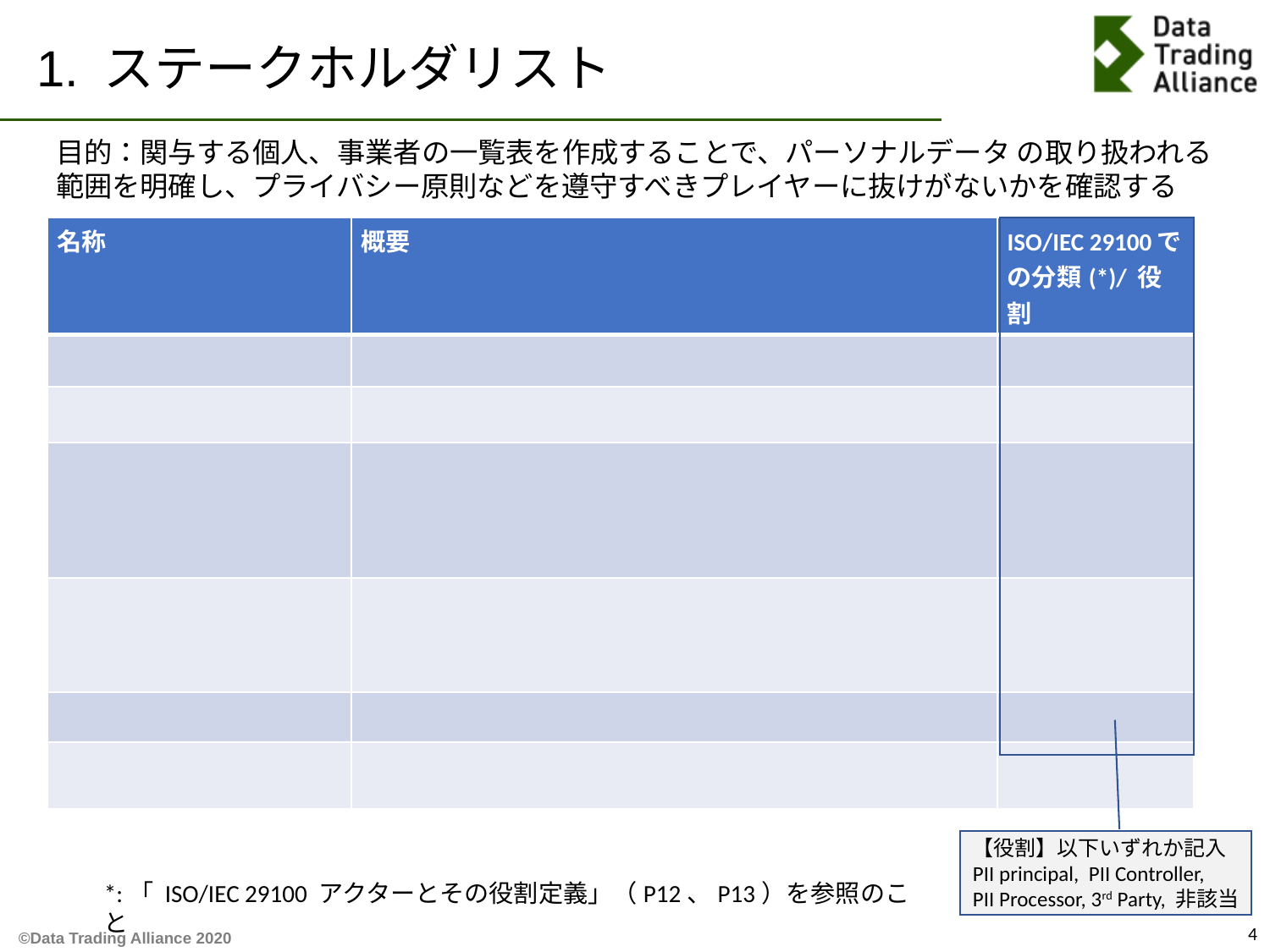

# 1. ステークホルダリスト
目的：関与する個人、事業者の一覧表を作成することで、パーソナルデータ の取り扱われる範囲を明確し、プライバシー原則などを遵守すべきプレイヤーに抜けがないかを確認する

| 名称 | 概要 | ISO/IEC 29100での分類(\*)/ 役割 |
| --- | --- | --- |
|  |  |  |
|  |  |  |
|  |  |  |
|  |  |  |
|  |  |  |
|  |  |  |
【役割】以下いずれか記入
PII principal,  PII Controller,
PII Processor, 3rd Party, 非該当
*:「 ISO/IEC 29100 アクターとその役割定義」（P12、P13）を参照のこと
4